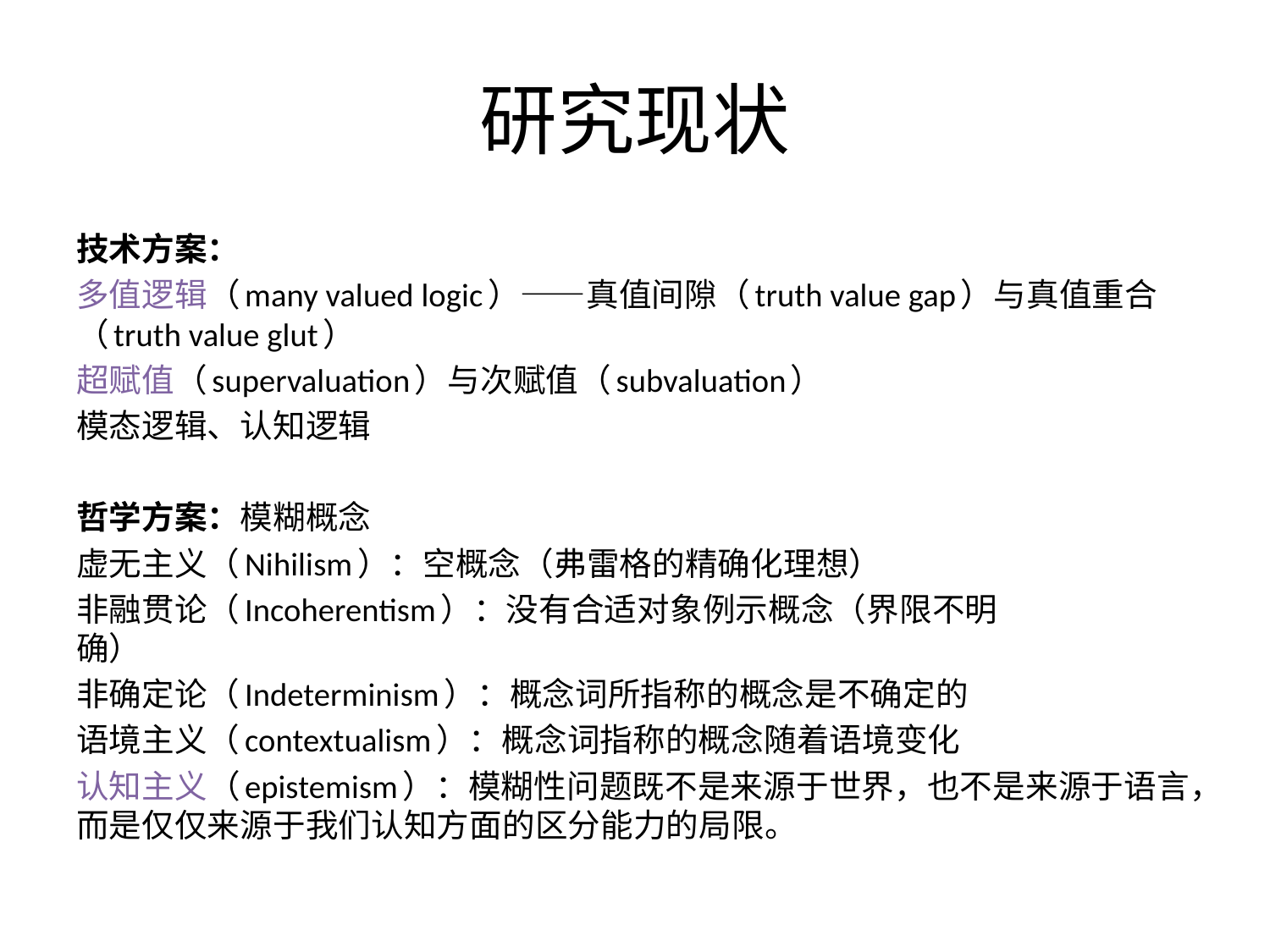

# 研究现状
技术方案：
多值逻辑（many valued logic）——真值间隙（truth value gap）与真值重合（truth value glut）
超赋值（supervaluation）与次赋值（subvaluation）
模态逻辑、认知逻辑

哲学方案：模糊概念
虚无主义（Nihilism）：空概念（弗雷格的精确化理想）
非融贯论（Incoherentism）：没有合适对象例示概念（界限不明                          确）
非确定论（Indeterminism）：概念词所指称的概念是不确定的
语境主义（contextualism）：概念词指称的概念随着语境变化
认知主义（epistemism）：模糊性问题既不是来源于世界，也不是来源于语言，而是仅仅来源于我们认知方面的区分能力的局限。